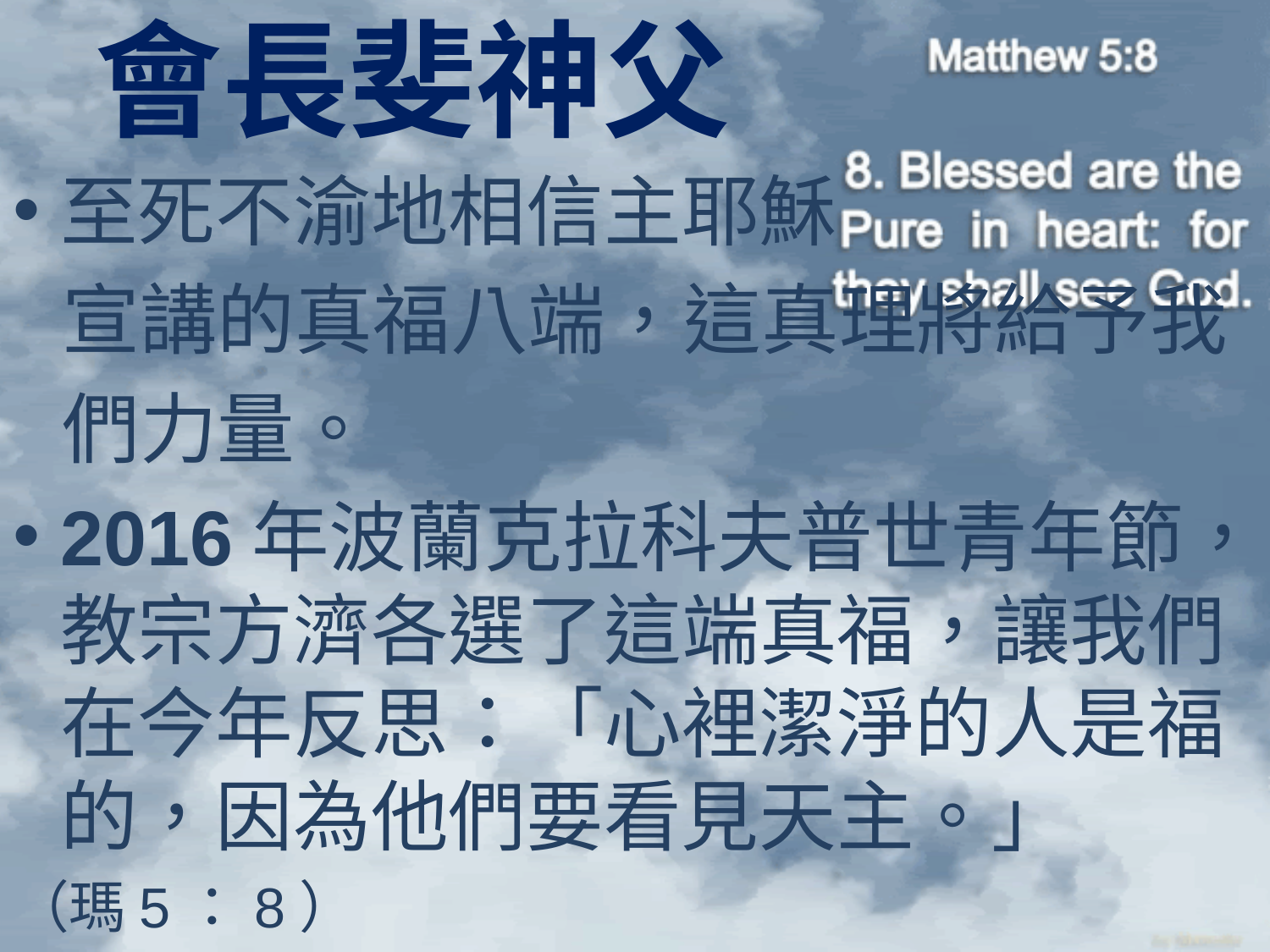

# 會長斐神父
至死不渝地相信主耶穌
宣講的真福八端，這真理將給予我
們力量。
2016年波蘭克拉科夫普世青年節，教宗方濟各選了這端真福，讓我們在今年反思：「心裡潔淨的人是福的，因為他們要看見天主。」
（瑪5：8）